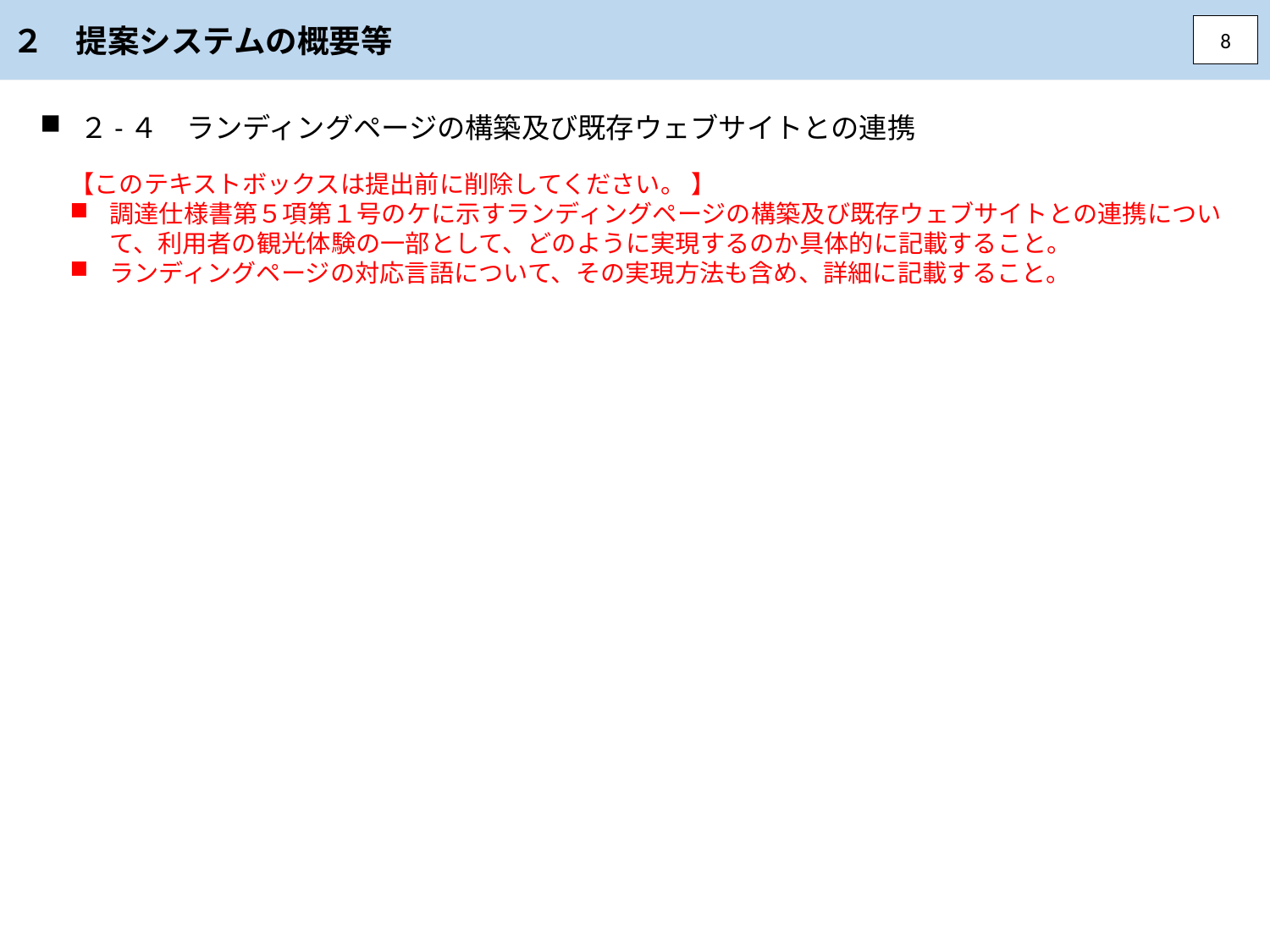

２　提案システムの概要等
8
２-４　ランディングページの構築及び既存ウェブサイトとの連携
【このテキストボックスは提出前に削除してください。 】
調達仕様書第５項第１号のケに示すランディングページの構築及び既存ウェブサイトとの連携について、利用者の観光体験の一部として、どのように実現するのか具体的に記載すること。
ランディングページの対応言語について、その実現方法も含め、詳細に記載すること。